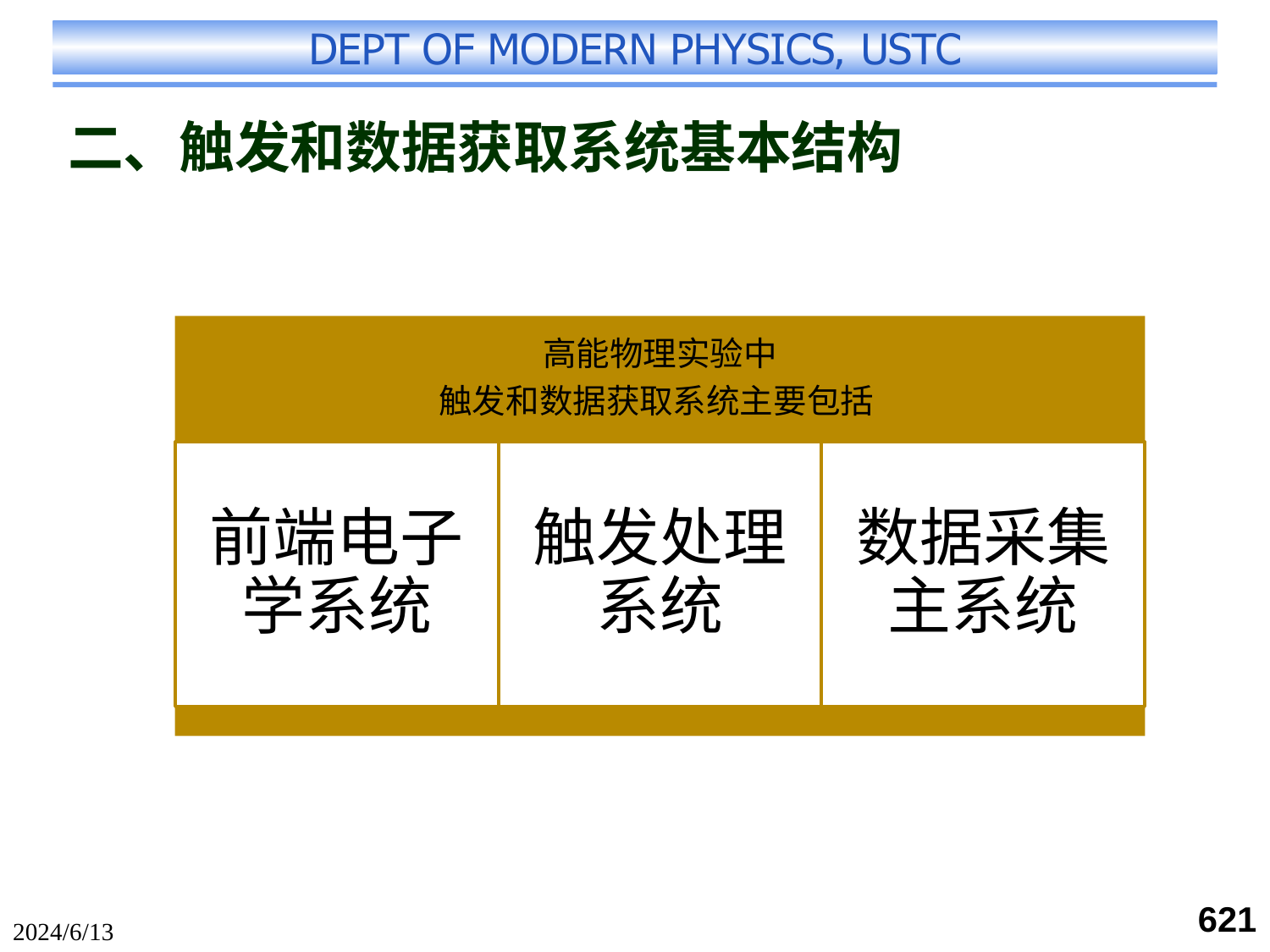

二、触发和数据获取系统基本结构

高能物理实验中
触发和数据获取系统主要包括
前端电子学系统
触发处理系统
数据采集主系统
621
2024/6/13